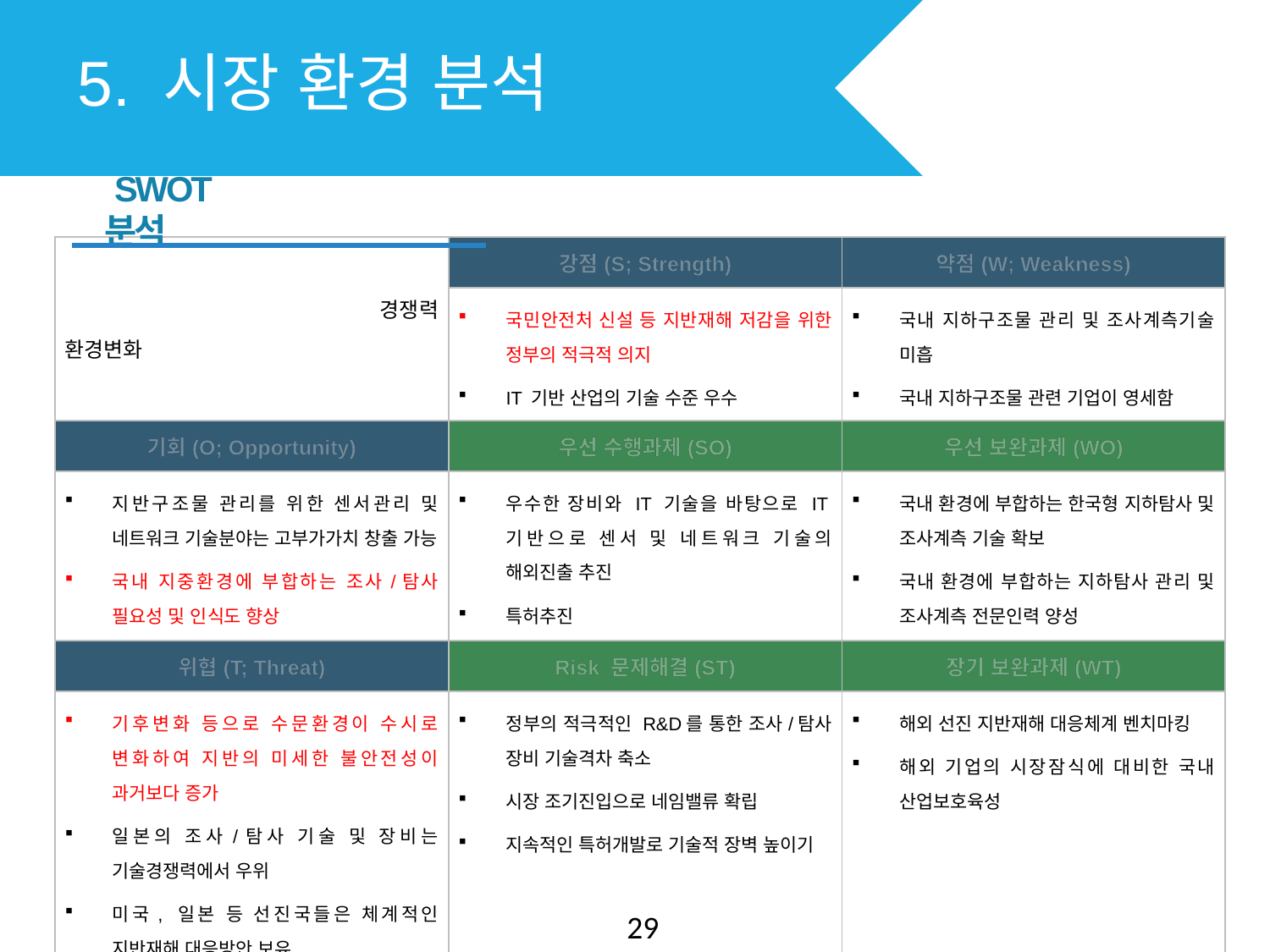

5. 시장 환경 분석

 SWOT분석
| 경쟁력 환경변화 | 강점(S; Strength) | 약점(W; Weakness) |
| --- | --- | --- |
|  | 국민안전처 신설 등 지반재해 저감을 위한 정부의 적극적 의지 IT 기반 산업의 기술 수준 우수 | 국내 지하구조물 관리 및 조사계측기술 미흡 국내 지하구조물 관련 기업이 영세함 |
| 기회(O; Opportunity) | 우선 수행과제(SO) | 우선 보완과제(WO) |
| 지반구조물 관리를 위한 센서관리 및 네트워크 기술분야는 고부가가치 창출 가능 국내 지중환경에 부합하는 조사/탐사 필요성 및 인식도 향상 | 우수한 장비와 IT 기술을 바탕으로 IT기반으로 센서 및 네트워크 기술의 해외진출 추진 특허추진 | 국내 환경에 부합하는 한국형 지하탐사 및 조사계측 기술 확보 국내 환경에 부합하는 지하탐사 관리 및 조사계측 전문인력 양성 |
| 위협(T; Threat) | Risk 문제해결(ST) | 장기 보완과제(WT) |
| 기후변화 등으로 수문환경이 수시로 변화하여 지반의 미세한 불안전성이 과거보다 증가 일본의 조사/탐사 기술 및 장비는 기술경쟁력에서 우위 미국, 일본 등 선진국들은 체계적인 지반재해 대응방안 보유 | 정부의 적극적인 R&D를 통한 조사/탐사 장비 기술격차 축소 시장 조기진입으로 네임밸류 확립 지속적인 특허개발로 기술적 장벽 높이기 | 해외 선진 지반재해 대응체계 벤치마킹 해외 기업의 시장잠식에 대비한 국내 산업보호육성 |
29